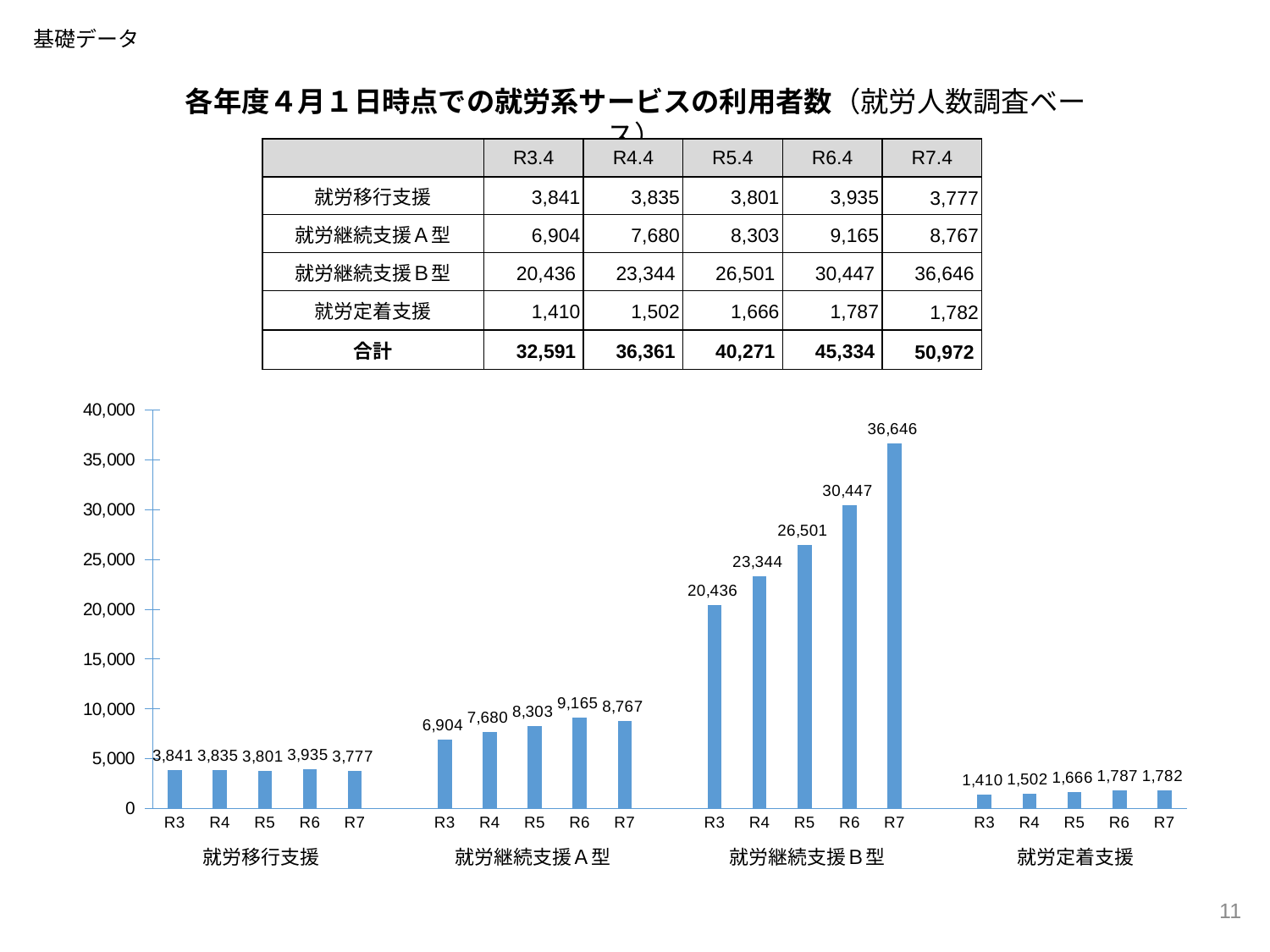

基礎データ
各年度４月１日時点での就労系サービスの利用者数（就労人数調査ベース）
|  | R3.4 | R4.4 | R5.4 | R6.4 | R7.4 |
| --- | --- | --- | --- | --- | --- |
| 就労移行支援 | 3,841 | 3,835 | 3,801 | 3,935 | 3,777 |
| 就労継続支援Ａ型 | 6,904 | 7,680 | 8,303 | 9,165 | 8,767 |
| 就労継続支援Ｂ型 | 20,436 | 23,344 | 26,501 | 30,447 | 36,646 |
| 就労定着支援 | 1,410 | 1,502 | 1,666 | 1,787 | 1,782 |
| 合計 | 32,591 | 36,361 | 40,271 | 45,334 | 50,972 |

### Chart

| Category |  |
|---|---|
| R3 | 3841.0 |
| R4 | 3835.0 |
| R5 | 3801.0 |
| R6 | 3935.0 |
| R7 | 3777.0 |
|  | None |
| R3 | 6904.0 |
| R4 | 7680.0 |
| R5 | 8303.0 |
| R6 | 9165.0 |
| R7 | 8767.0 |
|  | None |
| R3 | 20436.0 |
| R4 | 23344.0 |
| R5 | 26501.0 |
| R6 | 30447.0 |
| R7 | 36646.0 |
|  | None |
| R3 | 1410.0 |
| R4 | 1502.0 |
| R5 | 1666.0 |
| R6 | 1787.0 |
| R7 | 1782.0 |
就労移行支援
就労継続支援Ａ型
就労継続支援Ｂ型
就労定着支援
11